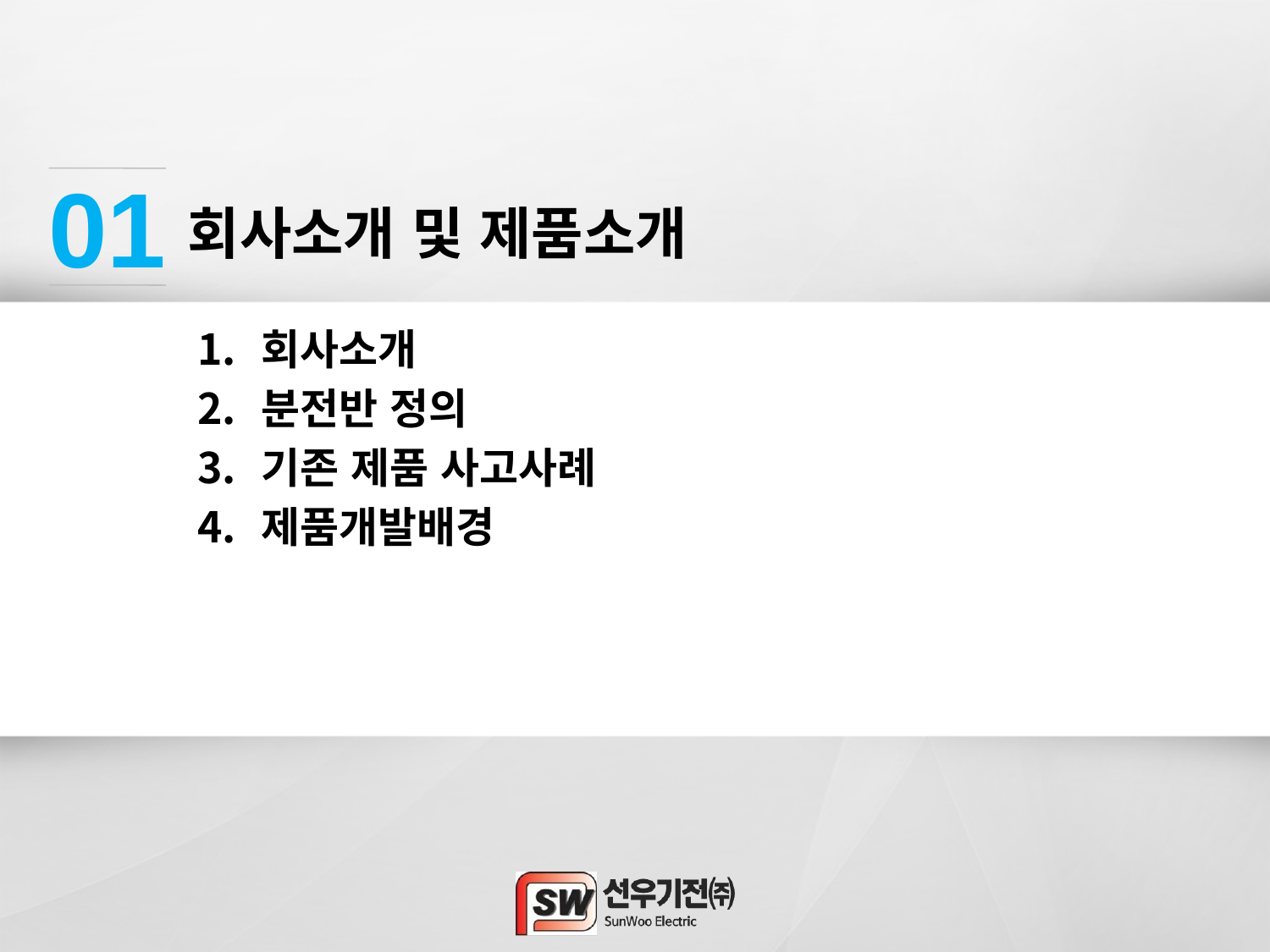

01
# 회사소개 및 제품소개
회사소개
분전반 정의
기존 제품 사고사례
제품개발배경